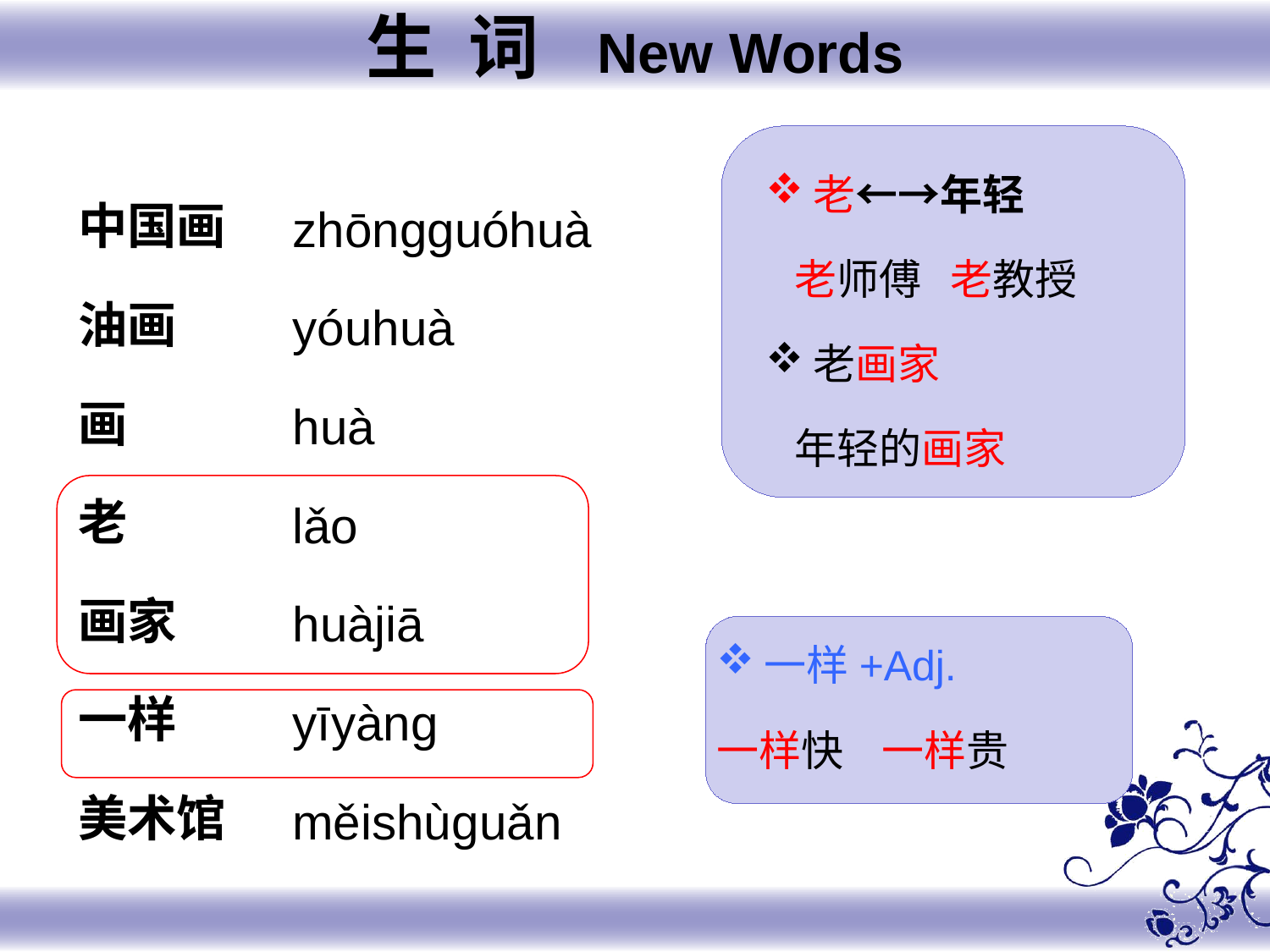

生  词   New Words

老←→年轻
  老师傅   老教授
老画家
  年轻的画家

中国画
油画
画
老
画家
一样
美术馆
zhōnɡɡuóhuà
yóuhuà
huà
lǎo
huàjiā
yīyànɡ
měishùɡuǎn

一样+Adj.
一样快    一样贵